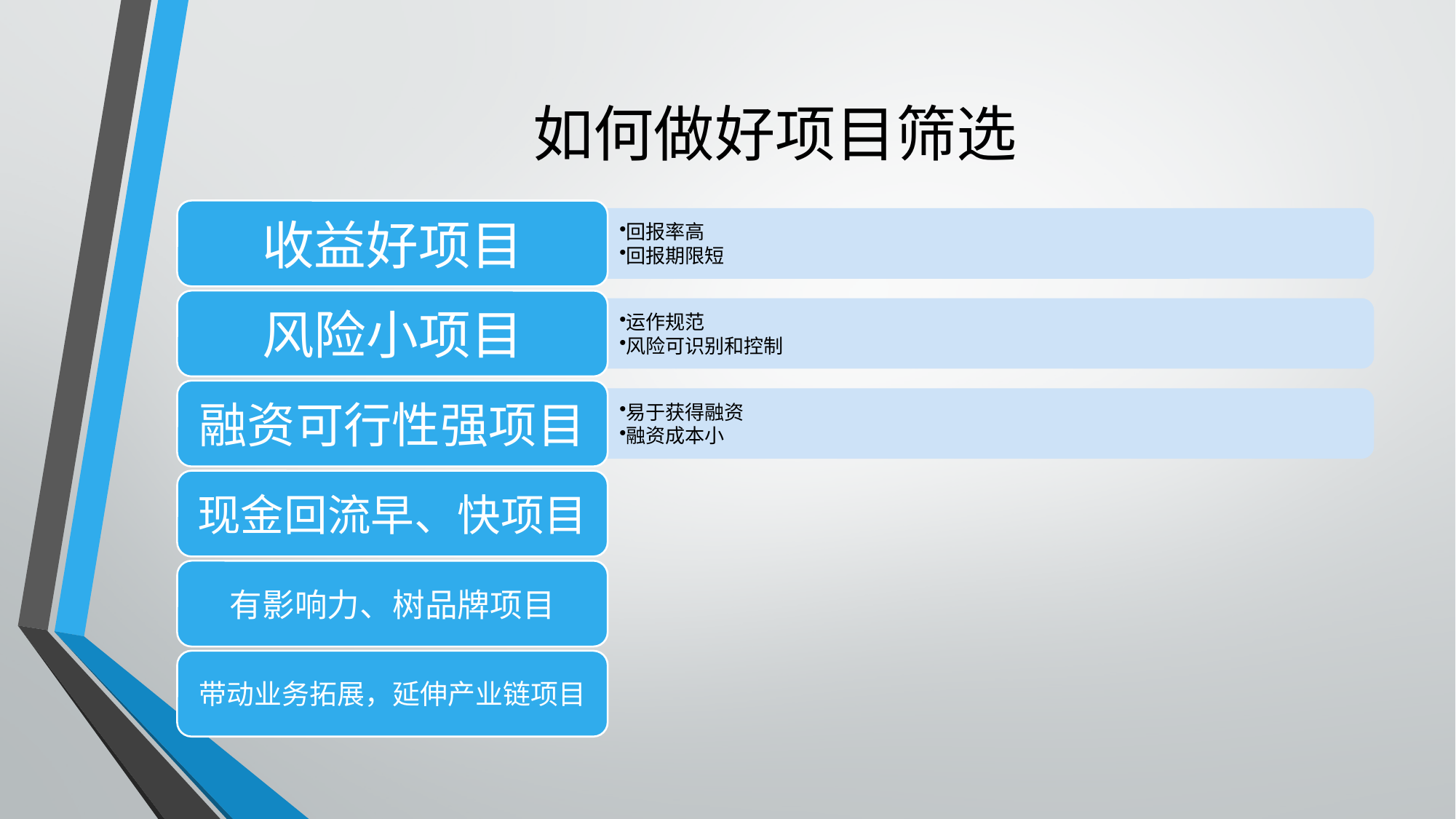

# 如何做好项目筛选
融资成本小
易于获得融资
融资可行性强项目
风险可识别和控制
运作规范
风险小项目
回报期限短
回报率高
收益好项目
带动业务拓展，延伸产业链项目
现金回流早、快项目
有影响力、树品牌项目